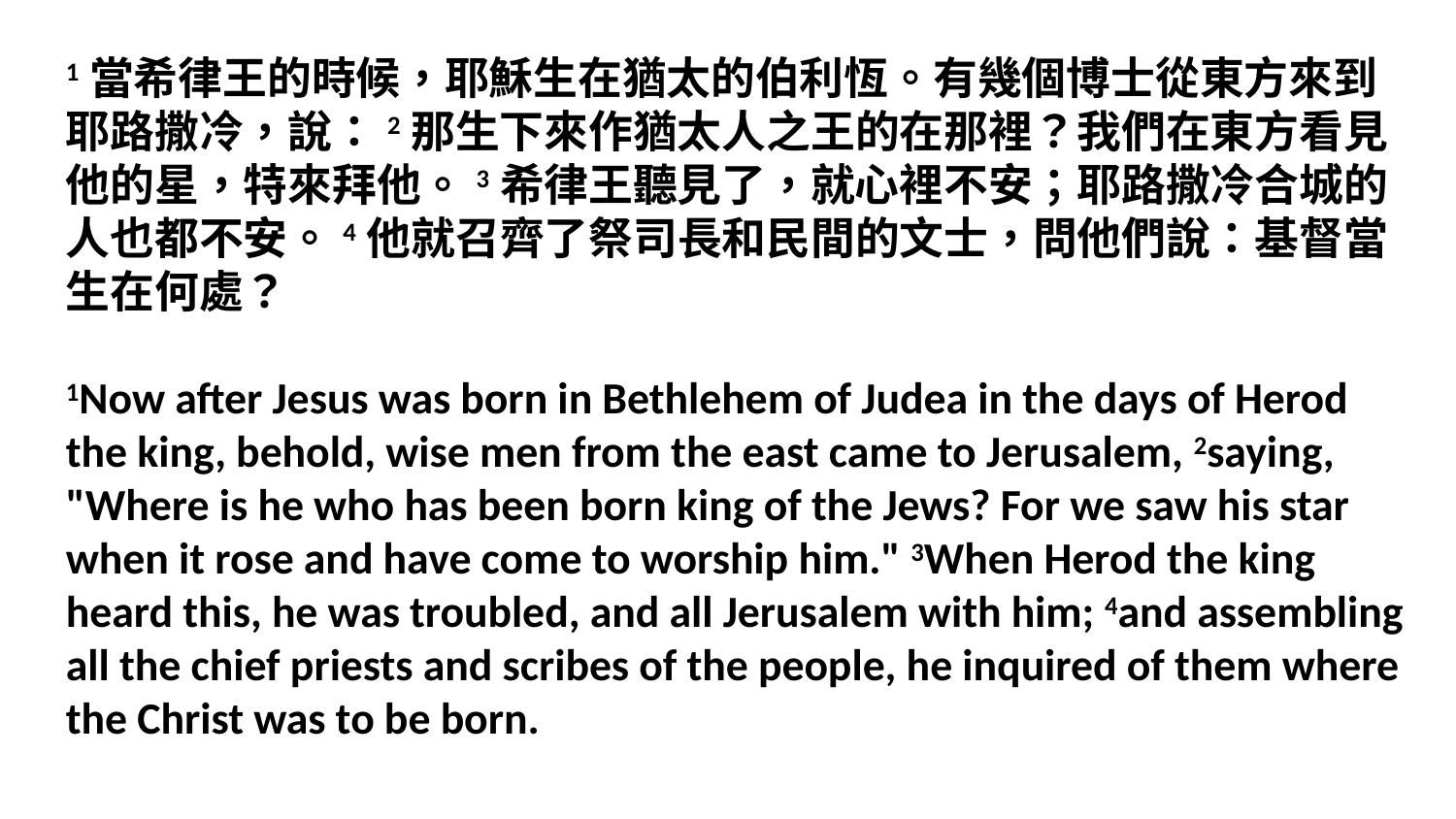

1當希律王的時候，耶穌生在猶太的伯利恆。有幾個博士從東方來到耶路撒冷，說：2那生下來作猶太人之王的在那裡？我們在東方看見他的星，特來拜他。3希律王聽見了，就心裡不安；耶路撒冷合城的人也都不安。4他就召齊了祭司長和民間的文士，問他們說：基督當生在何處？

1Now after Jesus was born in Bethlehem of Judea in the days of Herod the king, behold, wise men from the east came to Jerusalem, 2saying, "Where is he who has been born king of the Jews? For we saw his star when it rose and have come to worship him." 3When Herod the king heard this, he was troubled, and all Jerusalem with him; 4and assembling all the chief priests and scribes of the people, he inquired of them where the Christ was to be born.